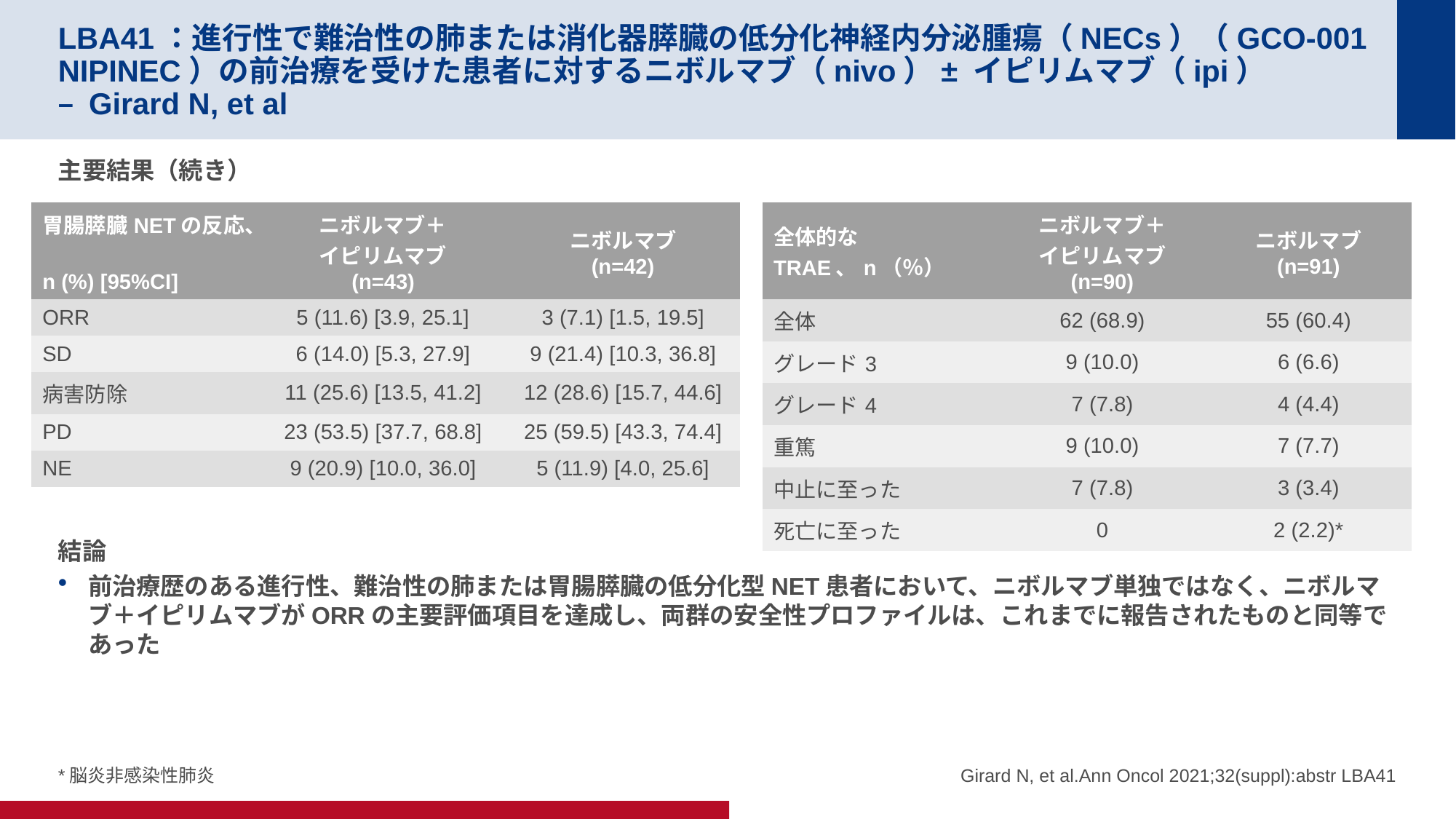

# LBA41：進行性で難治性の肺または消化器膵臓の低分化神経内分泌腫瘍（NECs）（GCO-001 NIPINEC）の前治療を受けた患者に対するニボルマブ（nivo）± イピリムマブ（ipi） – Girard N, et al
主要結果（続き）
結論
前治療歴のある進行性、難治性の肺または胃腸膵臓の低分化型NET患者において、ニボルマブ単独ではなく、ニボルマブ＋イピリムマブがORRの主要評価項目を達成し、両群の安全性プロファイルは、これまでに報告されたものと同等であった
| 胃腸膵臓NETの反応、 n (%) [95%CI] | ニボルマブ＋ イピリムマブ (n=43) | ニボルマブ (n=42) |
| --- | --- | --- |
| ORR | 5 (11.6) [3.9, 25.1] | 3 (7.1) [1.5, 19.5] |
| SD | 6 (14.0) [5.3, 27.9] | 9 (21.4) [10.3, 36.8] |
| 病害防除 | 11 (25.6) [13.5, 41.2] | 12 (28.6) [15.7, 44.6] |
| PD | 23 (53.5) [37.7, 68.8] | 25 (59.5) [43.3, 74.4] |
| NE | 9 (20.9) [10.0, 36.0] | 5 (11.9) [4.0, 25.6] |
| 全体的なTRAE、n（％） | ニボルマブ＋ イピリムマブ (n=90) | ニボルマブ (n=91) |
| --- | --- | --- |
| 全体 | 62 (68.9) | 55 (60.4) |
| グレード3 | 9 (10.0) | 6 (6.6) |
| グレード4 | 7 (7.8) | 4 (4.4) |
| 重篤 | 9 (10.0) | 7 (7.7) |
| 中止に至った | 7 (7.8) | 3 (3.4) |
| 死亡に至った | 0 | 2 (2.2)\* |
*脳炎非感染性肺炎
Girard N, et al.Ann Oncol 2021;32(suppl):abstr LBA41